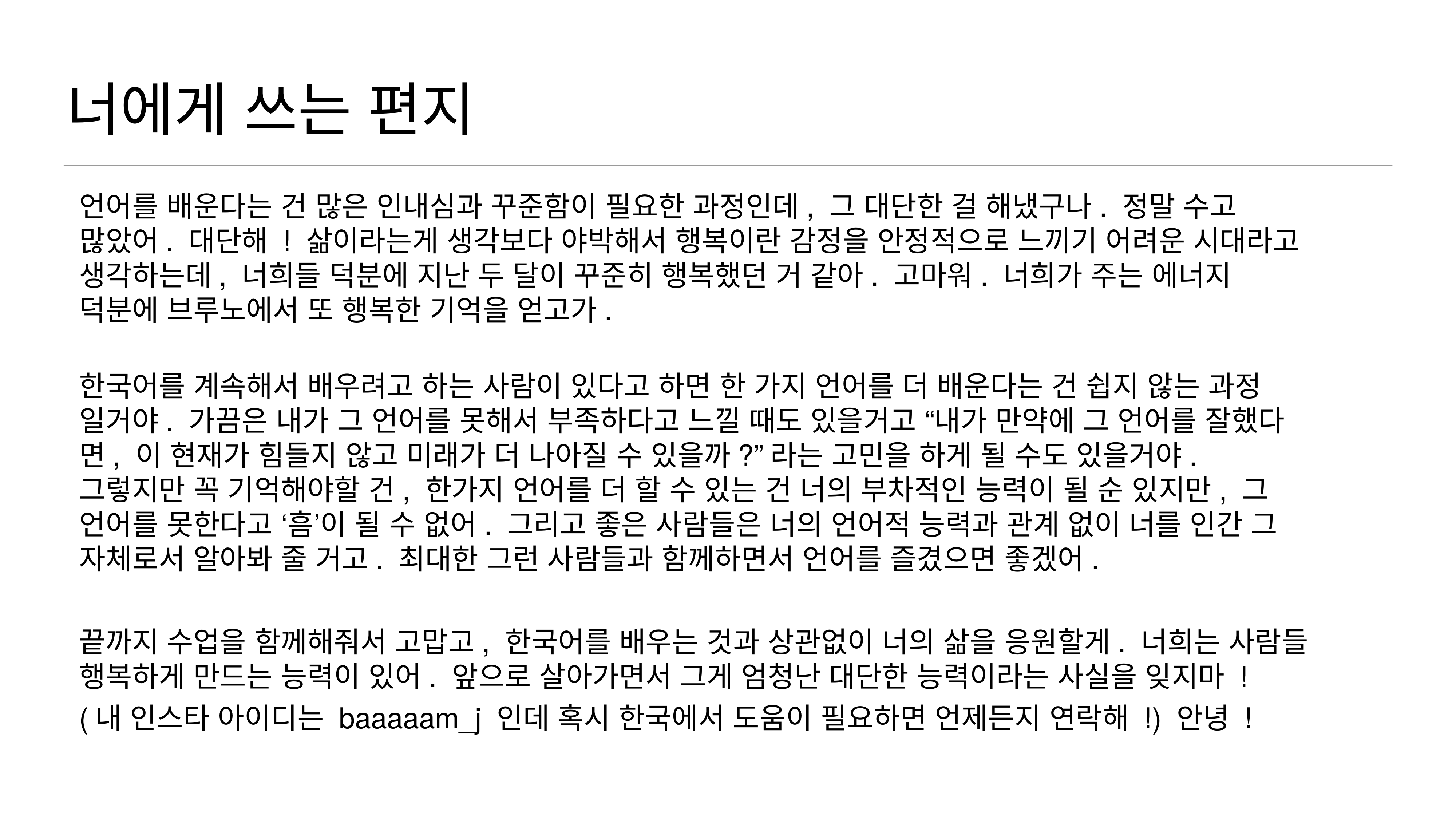

# 너에게 쓰는 편지
언어를 배운다는 건 많은 인내심과 꾸준함이 필요한 과정인데, 그 대단한 걸 해냈구나. 정말 수고 많았어. 대단해 ! 삶이라는게 생각보다 야박해서 행복이란 감정을 안정적으로 느끼기 어려운 시대라고 생각하는데, 너희들 덕분에 지난 두 달이 꾸준히 행복했던 거 같아. 고마워. 너희가 주는 에너지 덕분에 브루노에서 또 행복한 기억을 얻고가.
한국어를 계속해서 배우려고 하는 사람이 있다고 하면 한 가지 언어를 더 배운다는 건 쉽지 않는 과정 일거야. 가끔은 내가 그 언어를 못해서 부족하다고 느낄 때도 있을거고 “내가 만약에 그 언어를 잘했다면, 이 현재가 힘들지 않고 미래가 더 나아질 수 있을까?”라는 고민을 하게 될 수도 있을거야. 그렇지만 꼭 기억해야할 건, 한가지 언어를 더 할 수 있는 건 너의 부차적인 능력이 될 순 있지만, 그 언어를 못한다고 ‘흠’이 될 수 없어. 그리고 좋은 사람들은 너의 언어적 능력과 관계 없이 너를 인간 그 자체로서 알아봐 줄 거고. 최대한 그런 사람들과 함께하면서 언어를 즐겼으면 좋겠어.

끝까지 수업을 함께해줘서 고맙고, 한국어를 배우는 것과 상관없이 너의 삶을 응원할게. 너희는 사람들 행복하게 만드는 능력이 있어. 앞으로 살아가면서 그게 엄청난 대단한 능력이라는 사실을 잊지마 !
(내 인스타 아이디는 baaaaam_j 인데 혹시 한국에서 도움이 필요하면 언제든지 연락해 !) 안녕 !